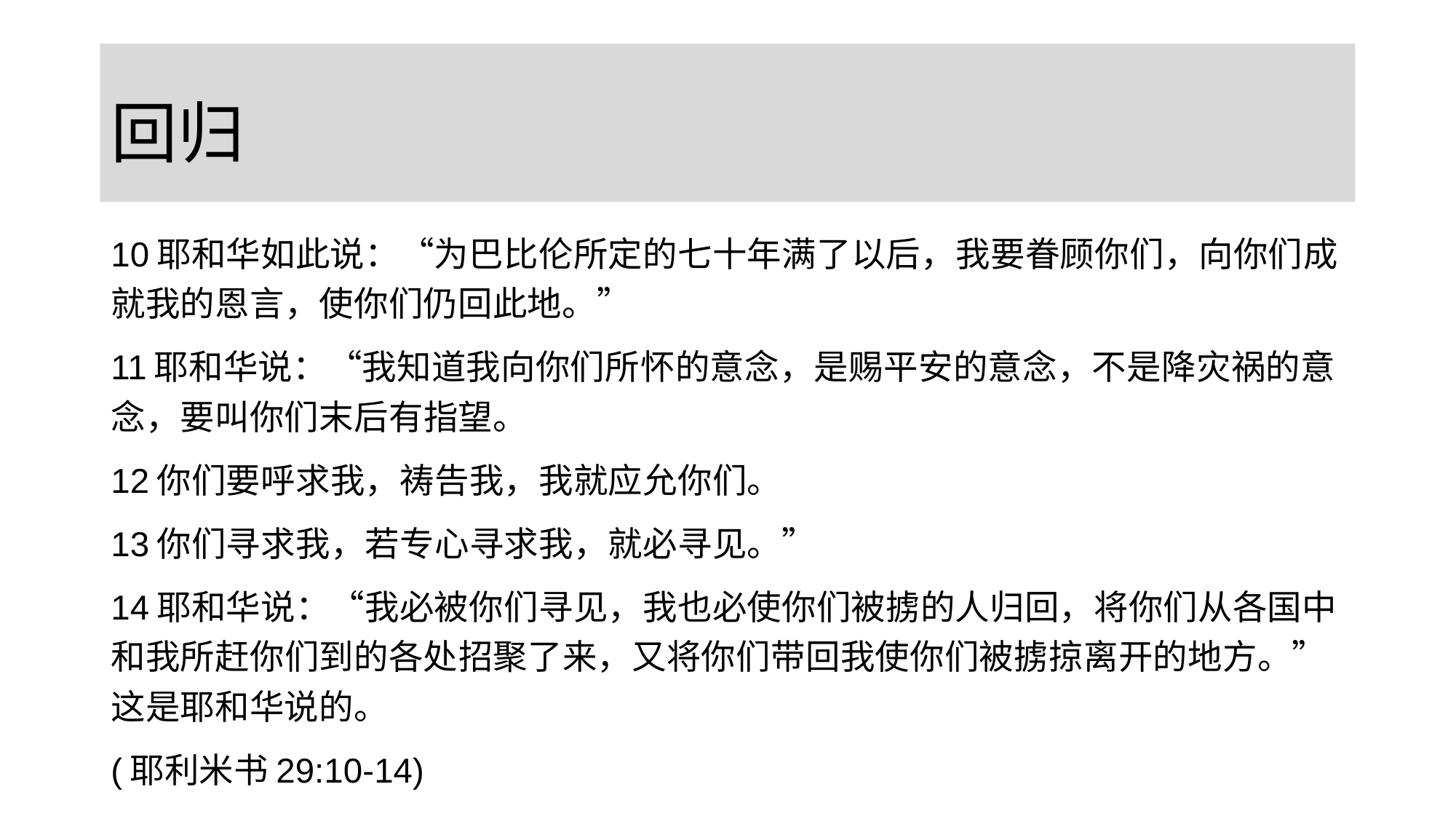

# 回归
10耶和华如此说：“为巴比伦所定的七十年满了以后，我要眷顾你们，向你们成就我的恩言，使你们仍回此地。”
11耶和华说：“我知道我向你们所怀的意念，是赐平安的意念，不是降灾祸的意念，要叫你们末后有指望。
12你们要呼求我，祷告我，我就应允你们。
13你们寻求我，若专心寻求我，就必寻见。”
14耶和华说：“我必被你们寻见，我也必使你们被掳的人归回，将你们从各国中和我所赶你们到的各处招聚了来，又将你们带回我使你们被掳掠离开的地方。”这是耶和华说的。
(耶利米书29:10-14)